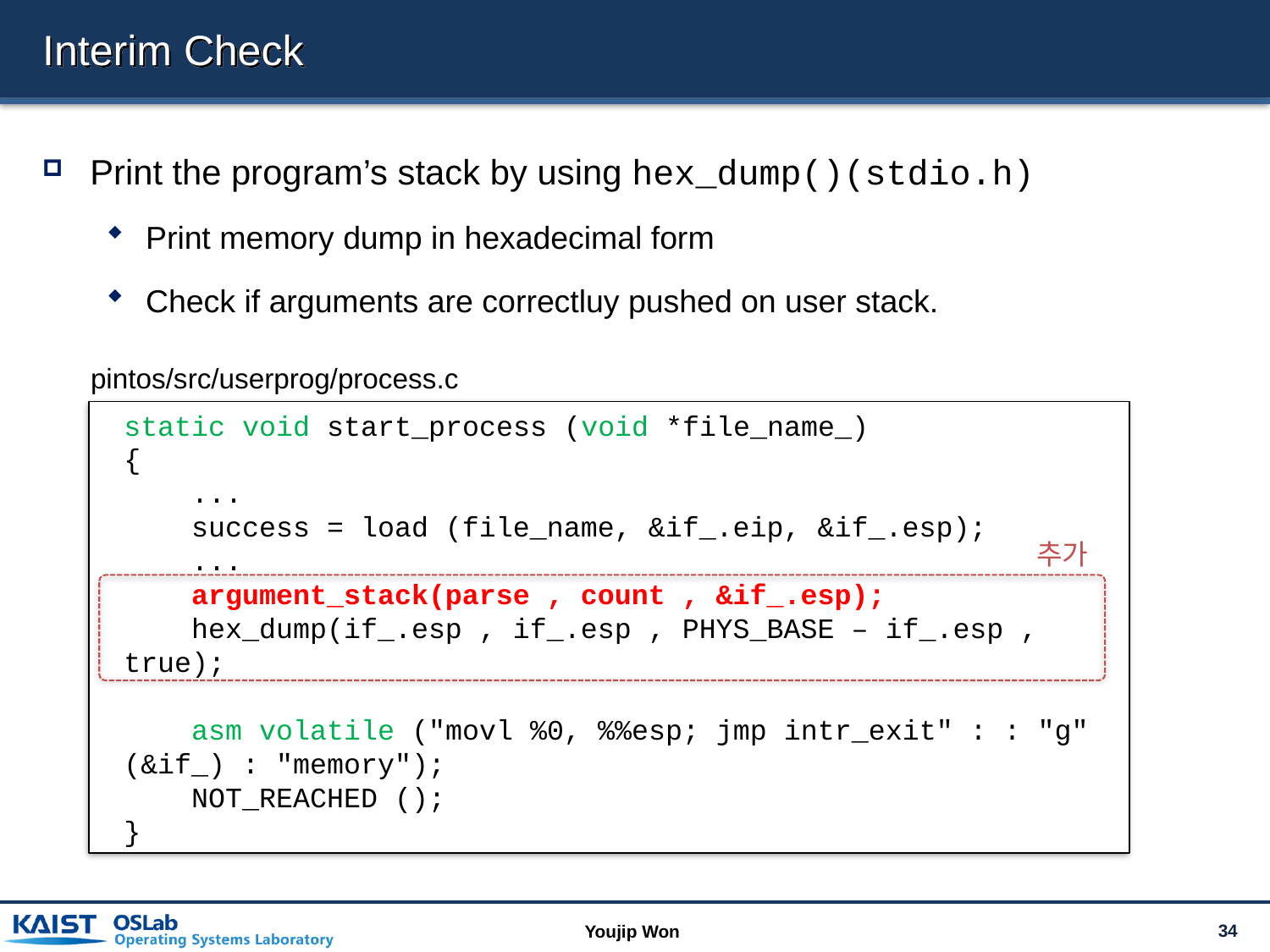

# Interim Check
Print the program’s stack by using hex_dump()(stdio.h)
Print memory dump in hexadecimal form
Check if arguments are correctluy pushed on user stack.

pintos/src/userprog/process.c
static void start_process (void *file_name_)
{
    ...
    success = load (file_name, &if_.eip, &if_.esp);
    ...
    argument_stack(parse , count , &if_.esp);
    hex_dump(if_.esp , if_.esp , PHYS_BASE – if_.esp , true);

    asm volatile ("movl %0, %%esp; jmp intr_exit" : : "g" (&if_) : "memory");
    NOT_REACHED ();
}
추가

Youjip Won
34